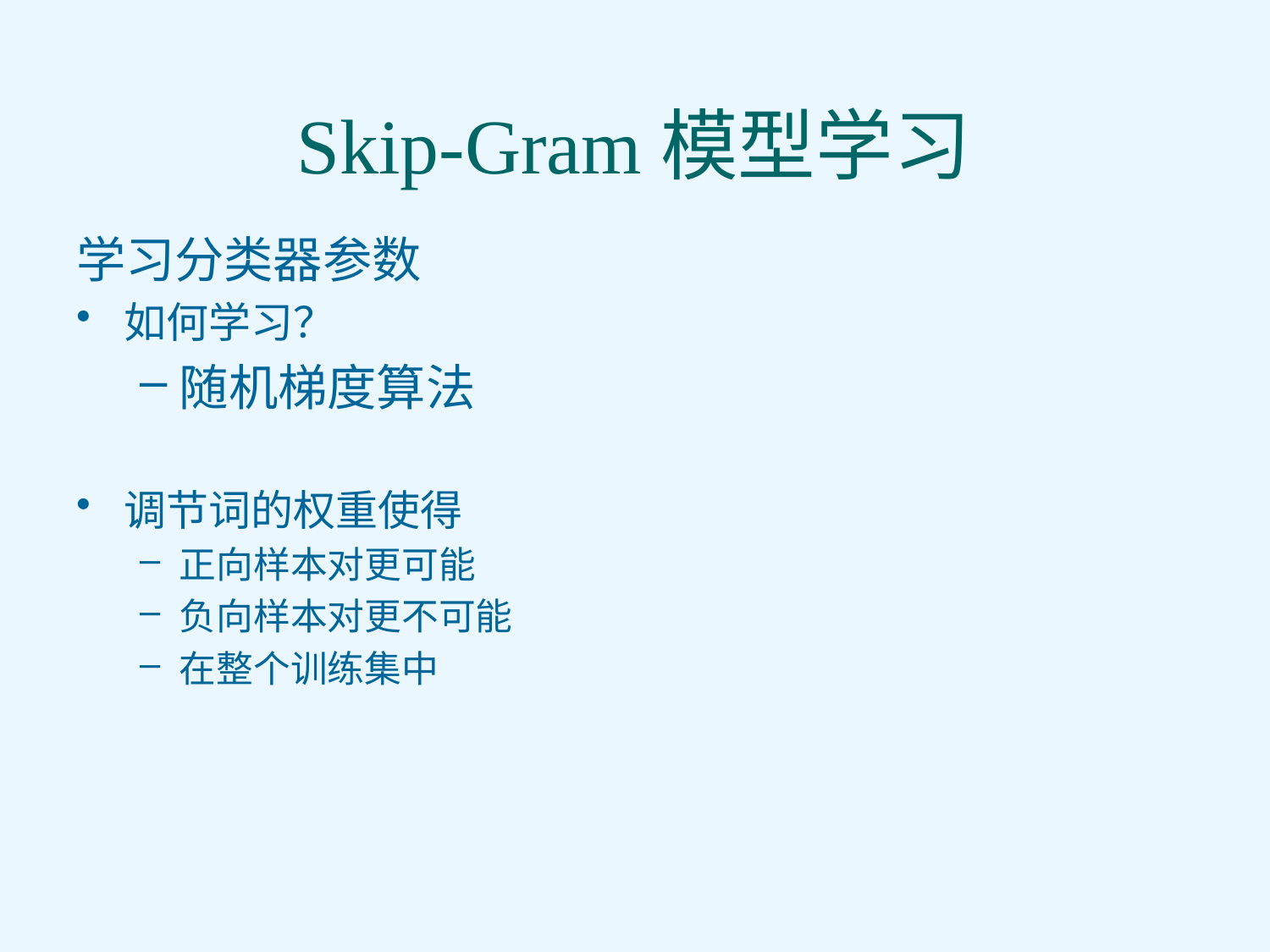

# Skip-Gram模型学习
学习分类器参数
如何学习？
随机梯度算法

调节词的权重使得
正向样本对更可能
负向样本对更不可能
在整个训练集中